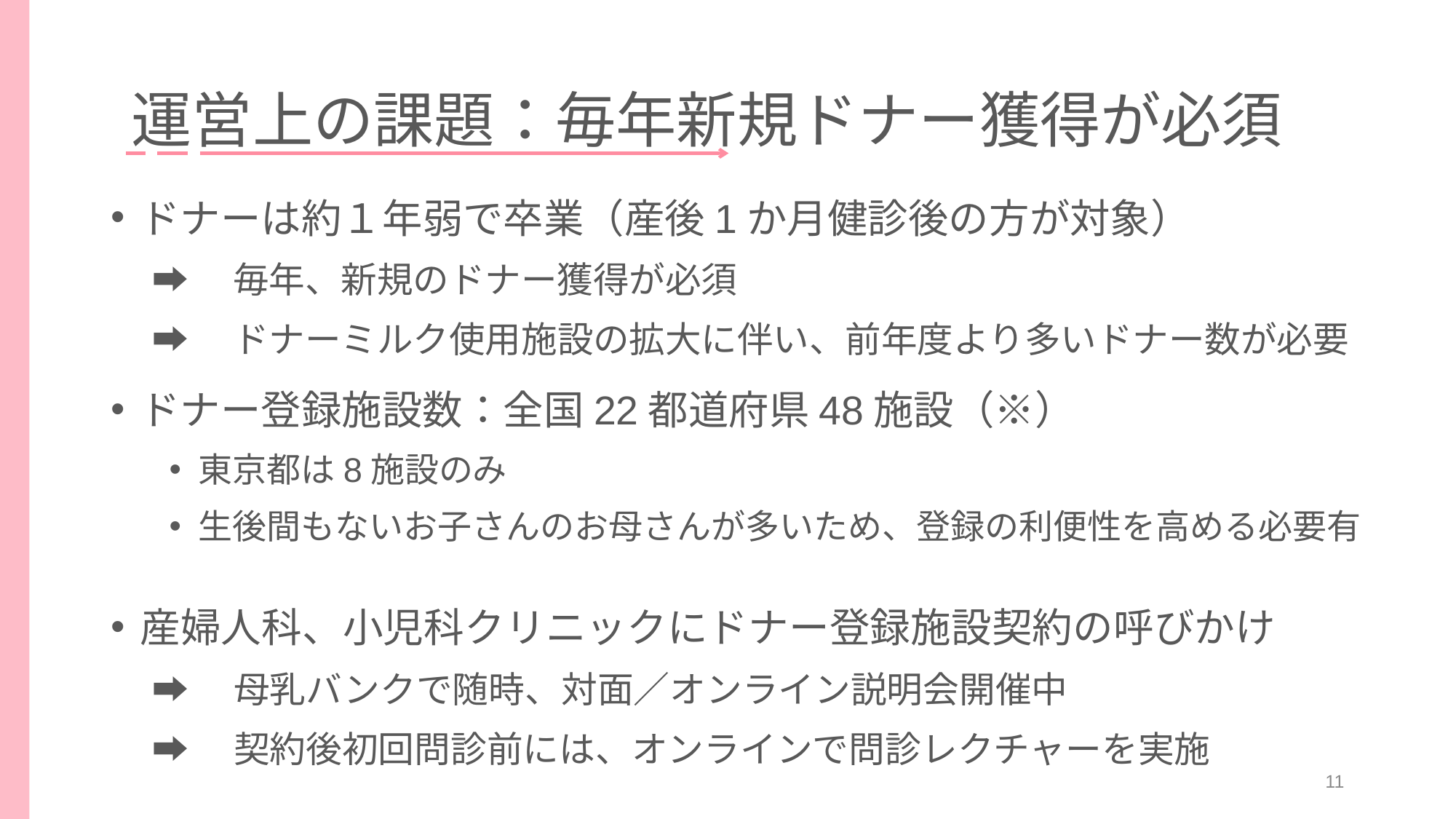

運営上の課題：毎年新規ドナー獲得が必須

ドナーは約１年弱で卒業（産後1か月健診後の方が対象）
➡　毎年、新規のドナー獲得が必須
➡　ドナーミルク使用施設の拡大に伴い、前年度より多いドナー数が必要
ドナー登録施設数：全国22都道府県48施設（※）
東京都は8施設のみ
生後間もないお子さんのお母さんが多いため、登録の利便性を高める必要有

産婦人科、小児科クリニックにドナー登録施設契約の呼びかけ
➡　母乳バンクで随時、対面／オンライン説明会開催中
➡　契約後初回問診前には、オンラインで問診レクチャーを実施

11